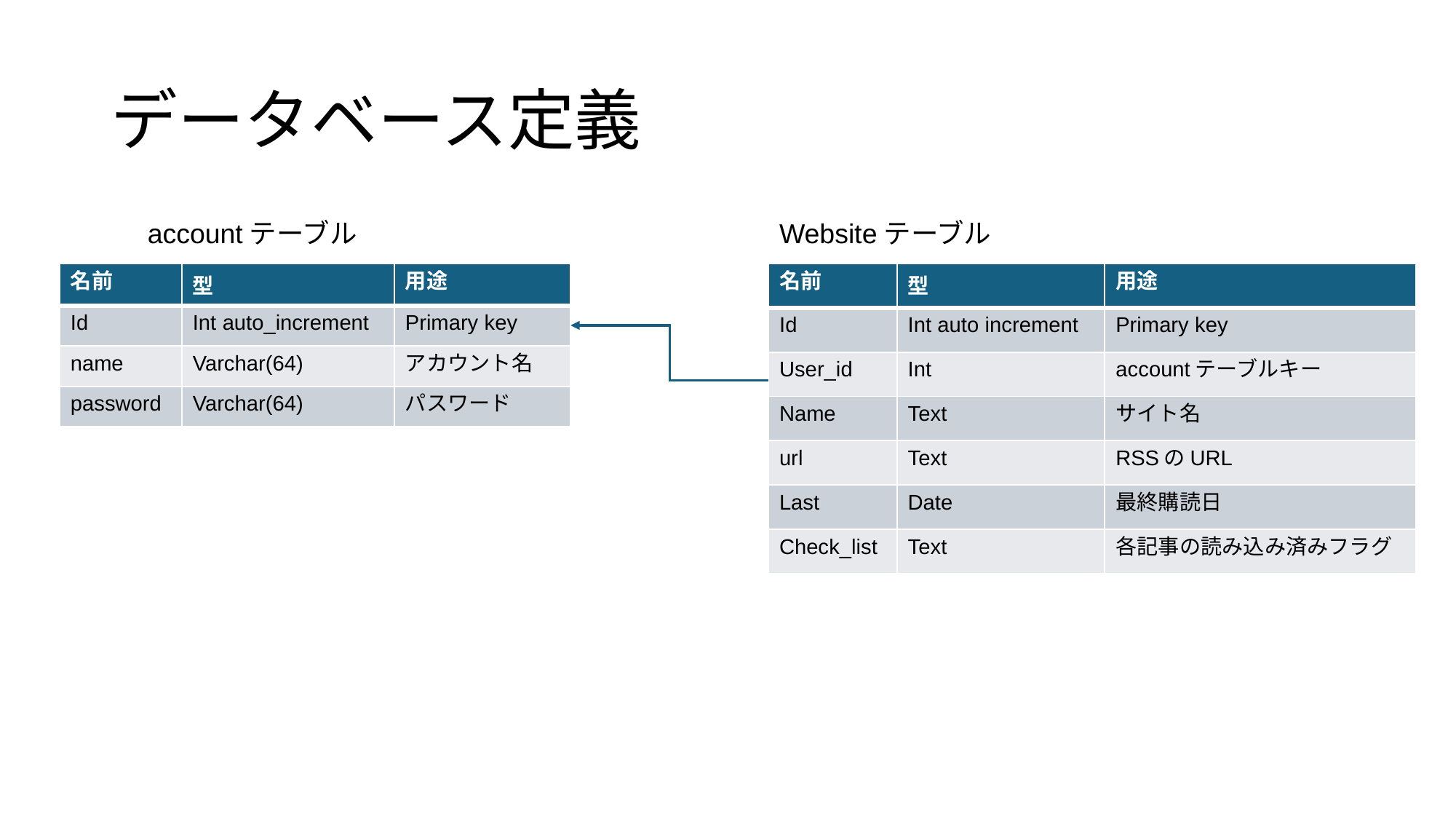

# データベース定義
accountテーブル
Websiteテーブル
| 名前 | 型 | 用途 |
| --- | --- | --- |
| Id | Int auto increment | Primary key |
| User\_id | Int | accountテーブルキー |
| Name | Text | サイト名 |
| url | Text | RSSのURL |
| Last | Date | 最終購読日 |
| Check\_list | Text | 各記事の読み込み済みフラグ |
| 名前 | 型 | 用途 |
| --- | --- | --- |
| Id | Int auto\_increment | Primary key |
| name | Varchar(64) | アカウント名 |
| password | Varchar(64) | パスワード |